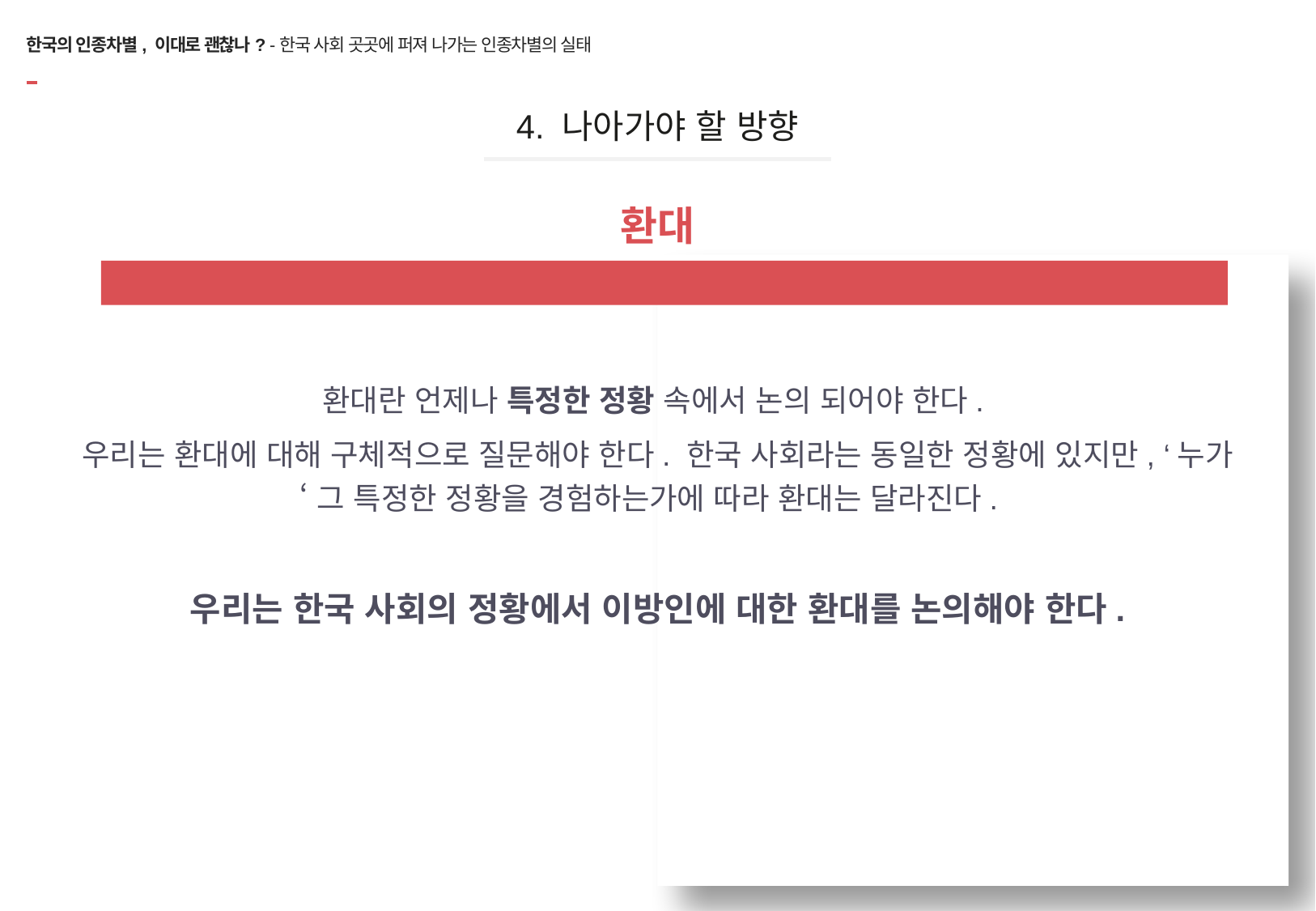

# 한국의 인종차별, 이대로 괜찮나? -한국 사회 곳곳에 퍼져 나가는 인종차별의 실태
4. 나아가야 할 방향
환대
Hospitality

환대란 언제나 특정한 정황 속에서 논의 되어야 한다.
우리는 환대에 대해 구체적으로 질문해야 한다. 한국 사회라는 동일한 정황에 있지만, ‘누가‘ 그 특정한 정황을 경험하는가에 따라 환대는 달라진다.

우리는 한국 사회의 정황에서 이방인에 대한 환대를 논의해야 한다.